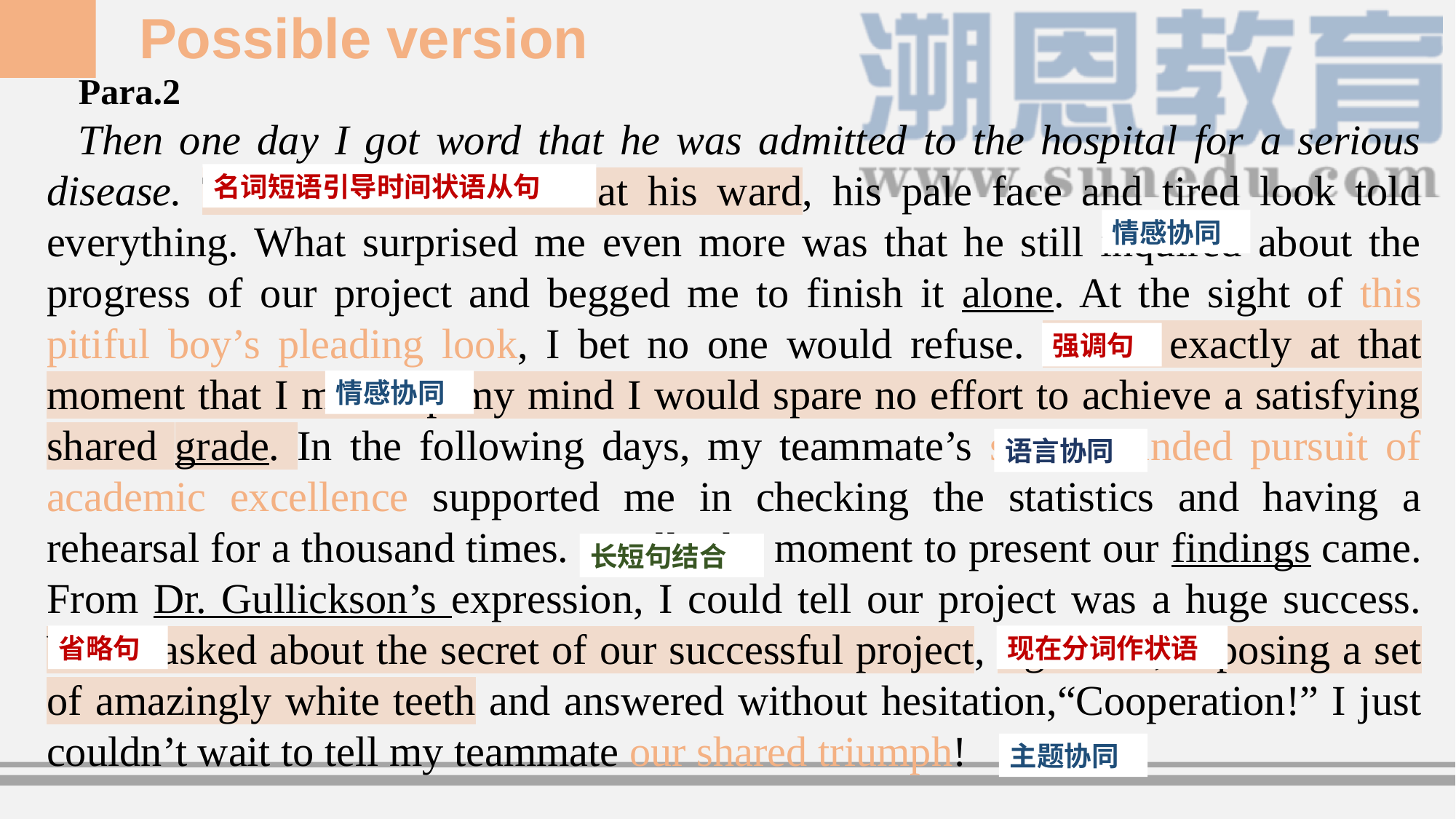

Possible version
Para.2
Then one day I got word that he was admitted to the hospital for a serious disease. The moment I arrive at his ward, his pale face and tired look told everything. What surprised me even more was that he still inquired about the progress of our project and begged me to finish it alone. At the sight of this pitiful boy’s pleading look, I bet no one would refuse. It was exactly at that moment that I made up my mind I would spare no effort to achieve a satisfying shared grade. In the following days, my teammate’s single-minded pursuit of academic excellence supported me in checking the statistics and having a rehearsal for a thousand times. Finally the moment to present our findings came. From Dr. Gullickson’s expression, I could tell our project was a huge success. When asked about the secret of our successful project, I grinned, exposing a set of amazingly white teeth and answered without hesitation,“Cooperation!” I just couldn’t wait to tell my teammate our shared triumph!
名词短语引导时间状语从句
情感协同
强调句
情感协同
语言协同
长短句结合
省略句
现在分词作状语
主题协同